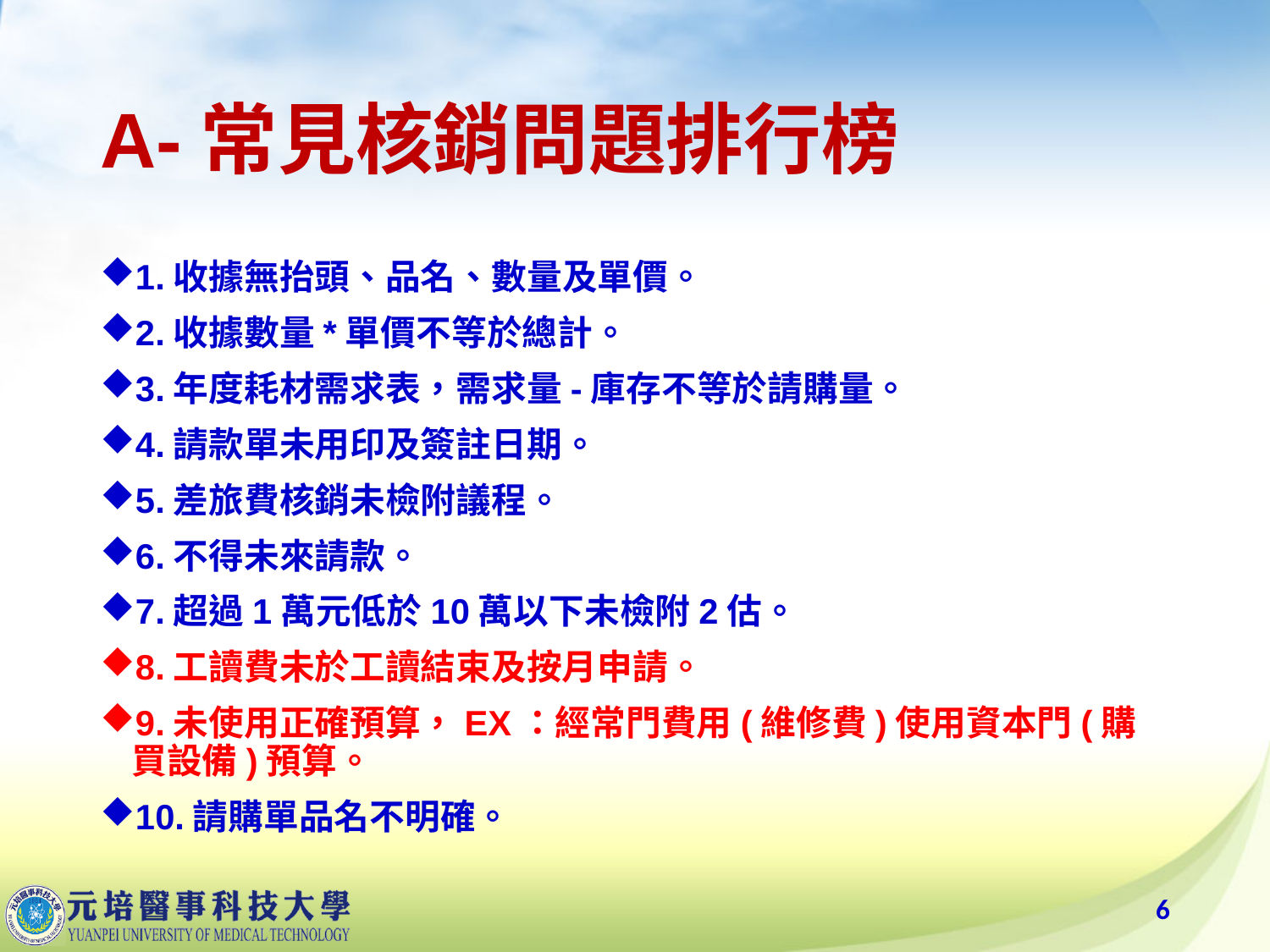

# A-常見核銷問題排行榜
1.收據無抬頭、品名、數量及單價。
2.收據數量*單價不等於總計。
3.年度耗材需求表，需求量-庫存不等於請購量。
4.請款單未用印及簽註日期。
5.差旅費核銷未檢附議程。
6.不得未來請款。
7.超過1萬元低於10萬以下未檢附2估。
8.工讀費未於工讀結束及按月申請。
9.未使用正確預算，EX：經常門費用(維修費)使用資本門(購買設備)預算。
10.請購單品名不明確。

6